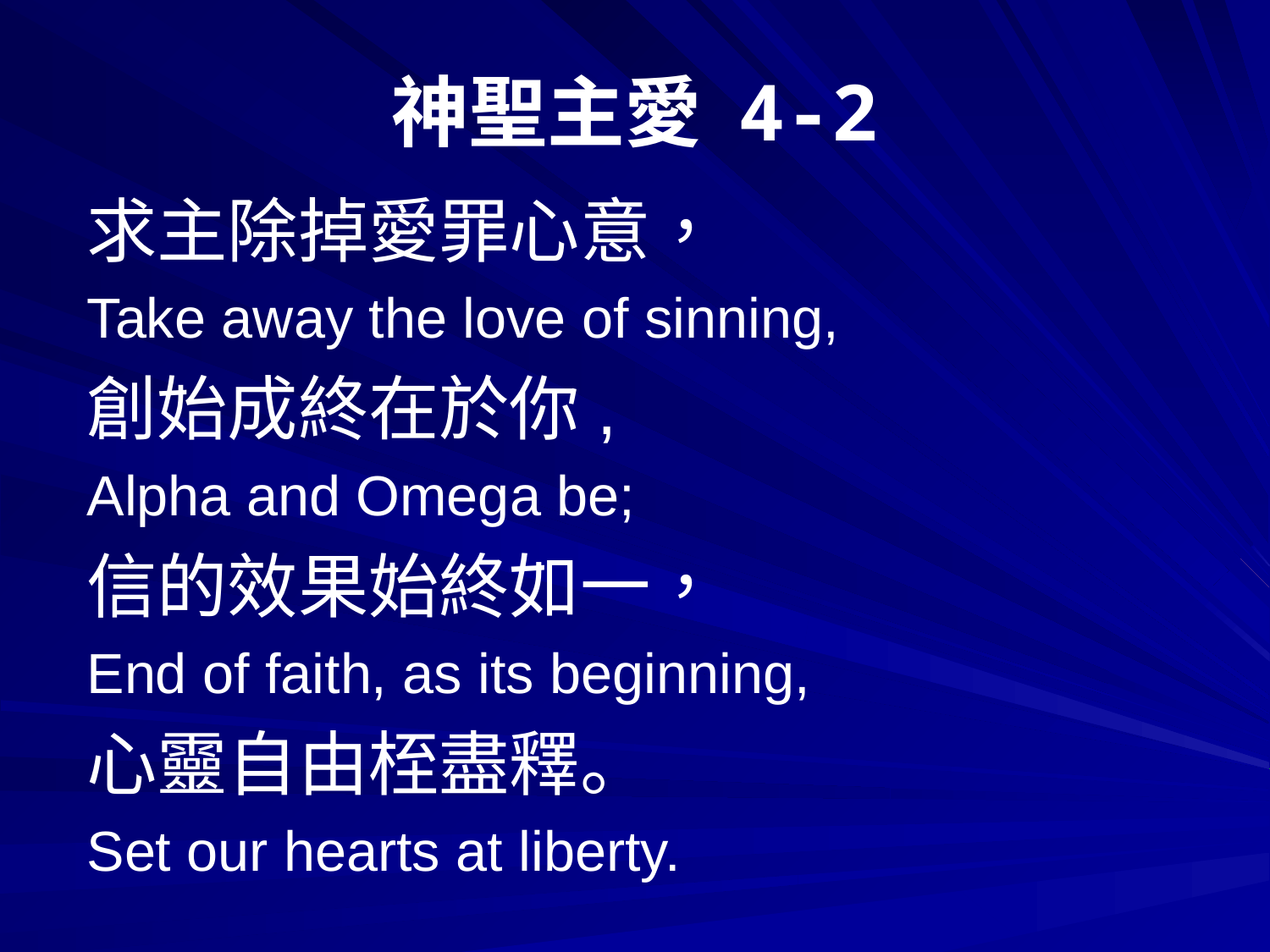

# 神聖主愛 4-2
求主除掉愛罪心意，
Take away the love of sinning,
創始成終在於你,
Alpha and Omega be;
信的效果始終如一，
End of faith, as its beginning,
心靈自由桎盡釋。
Set our hearts at liberty.